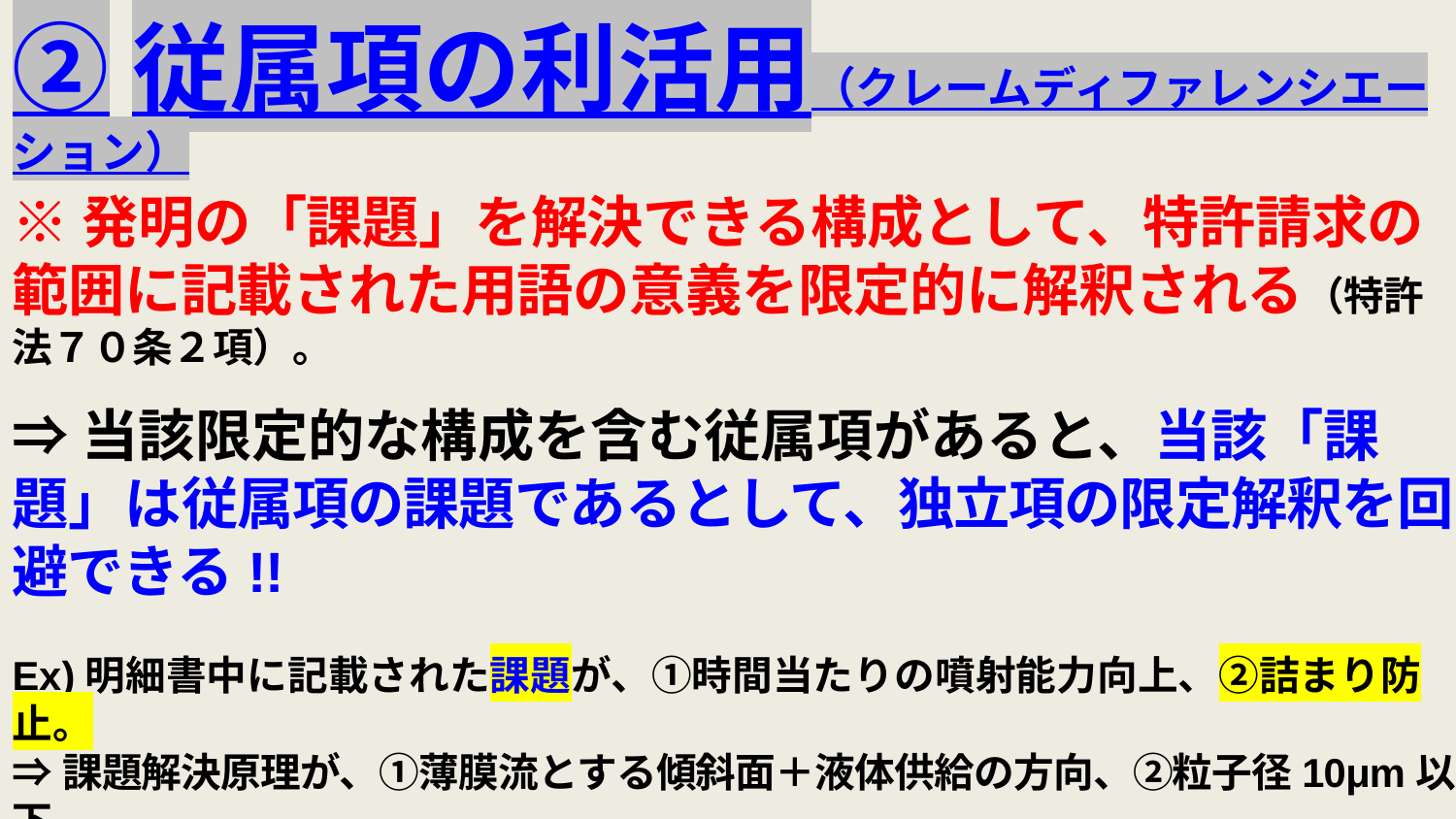

②従属項の利活用（クレームディファレンシエーション）

※発明の「課題」を解決できる構成として、特許請求の範囲に記載された用語の意義を限定的に解釈される（特許法７０条２項）。

⇒当該限定的な構成を含む従属項があると、当該「課題」は従属項の課題であるとして、独立項の限定解釈を回避できる!!

Ex)明細書中に記載された課題が、①時間当たりの噴射能力向上、②詰まり防止。
⇒課題解決原理が、①薄膜流とする傾斜面＋液体供給の方向、②粒子径10μm以下
⇒【請求項１】だけであると、ノズルの構成が①を満たし、噴射される液体「微粒子」が②粒子径10μm以下であると限定解釈されやすい。　⇒他方、「粒子径10μm以下」と限定した【請求項２】があると、②は請求項２の課題であり、請求項１は限定されないと解釈され易い。（Cf.従属項がなかった事案で、控訴審・平成30年（ネ）10016が逆転充足としたが、原審・大阪地判平成27年（ワ）12965は 非充足としていた。～このような紛れを未然に防ぐための出願戦略となる。）